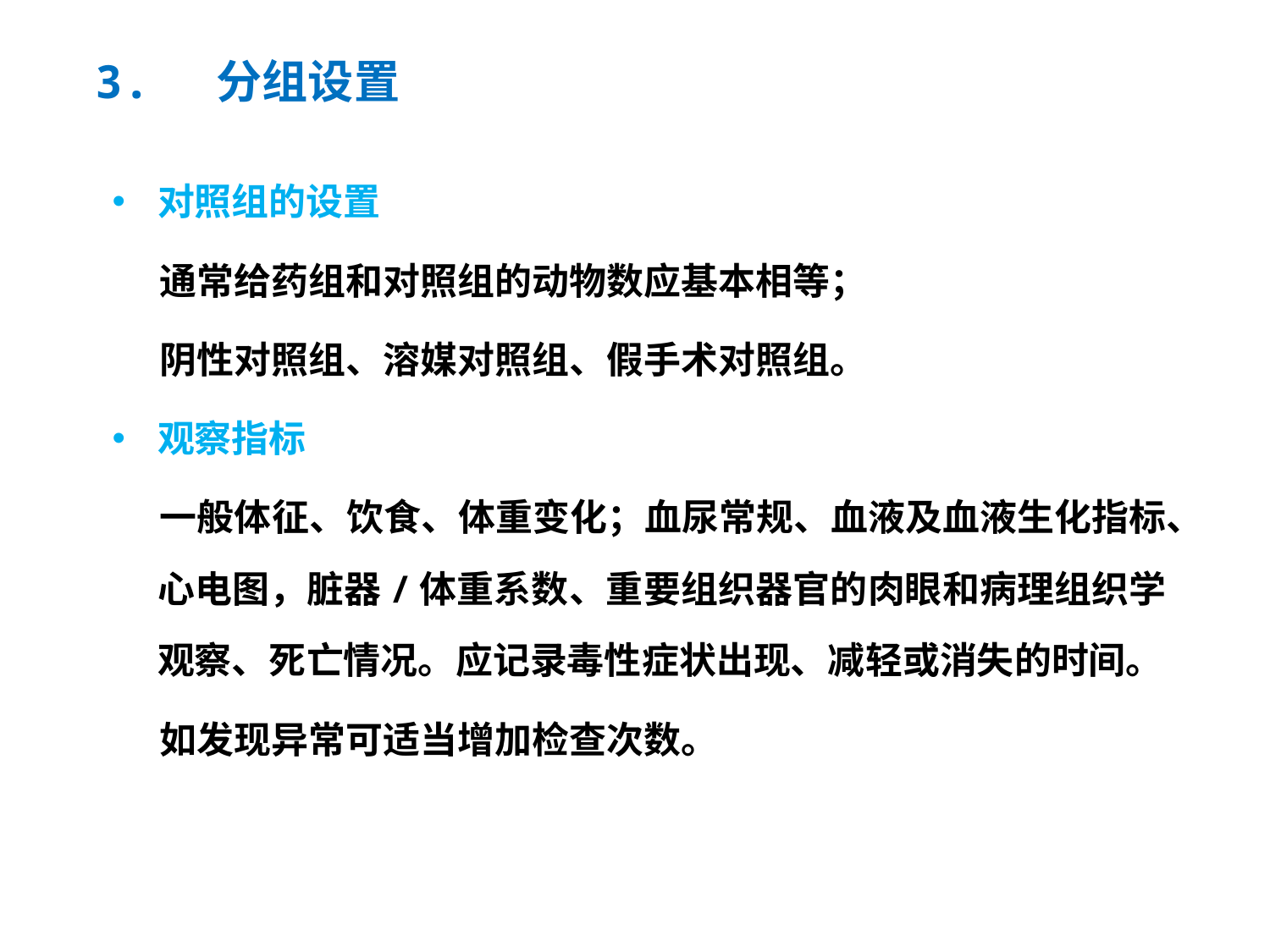

3.  分组设置
对照组的设置
通常给药组和对照组的动物数应基本相等；
阴性对照组、溶媒对照组、假手术对照组。
观察指标
一般体征、饮食、体重变化；血尿常规、血液及血液生化指标、心电图，脏器/体重系数、重要组织器官的肉眼和病理组织学观察、死亡情况。应记录毒性症状出现、减轻或消失的时间。
如发现异常可适当增加检查次数。